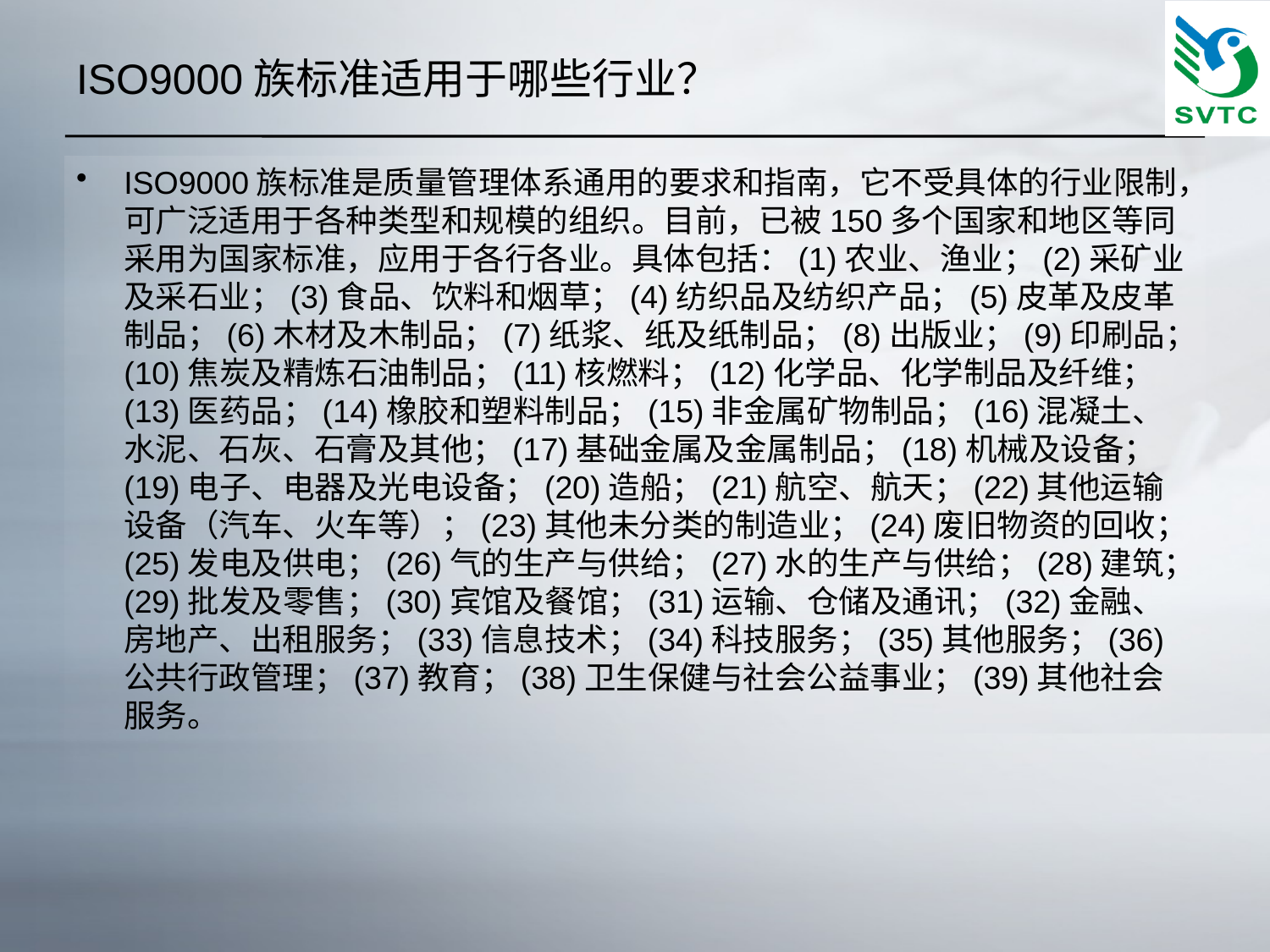

# ISO9000族标准适用于哪些行业？
ISO9000族标准是质量管理体系通用的要求和指南，它不受具体的行业限制，可广泛适用于各种类型和规模的组织。目前，已被150多个国家和地区等同采用为国家标准，应用于各行各业。具体包括：(1)农业、渔业；(2)采矿业及采石业；(3)食品、饮料和烟草；(4)纺织品及纺织产品；(5)皮革及皮革制品；(6)木材及木制品；(7)纸浆、纸及纸制品；(8)出版业；(9)印刷品；(10)焦炭及精炼石油制品；(11)核燃料；(12)化学品、化学制品及纤维；(13)医药品；(14)橡胶和塑料制品；(15)非金属矿物制品；(16)混凝土、水泥、石灰、石膏及其他；(17)基础金属及金属制品；(18)机械及设备；(19)电子、电器及光电设备；(20)造船；(21)航空、航天；(22)其他运输设备（汽车、火车等）；(23)其他未分类的制造业；(24)废旧物资的回收；(25)发电及供电；(26)气的生产与供给；(27)水的生产与供给；(28)建筑；(29)批发及零售；(30)宾馆及餐馆；(31)运输、仓储及通讯；(32)金融、房地产、出租服务；(33)信息技术；(34)科技服务；(35)其他服务；(36)公共行政管理；(37)教育；(38)卫生保健与社会公益事业；(39)其他社会服务。